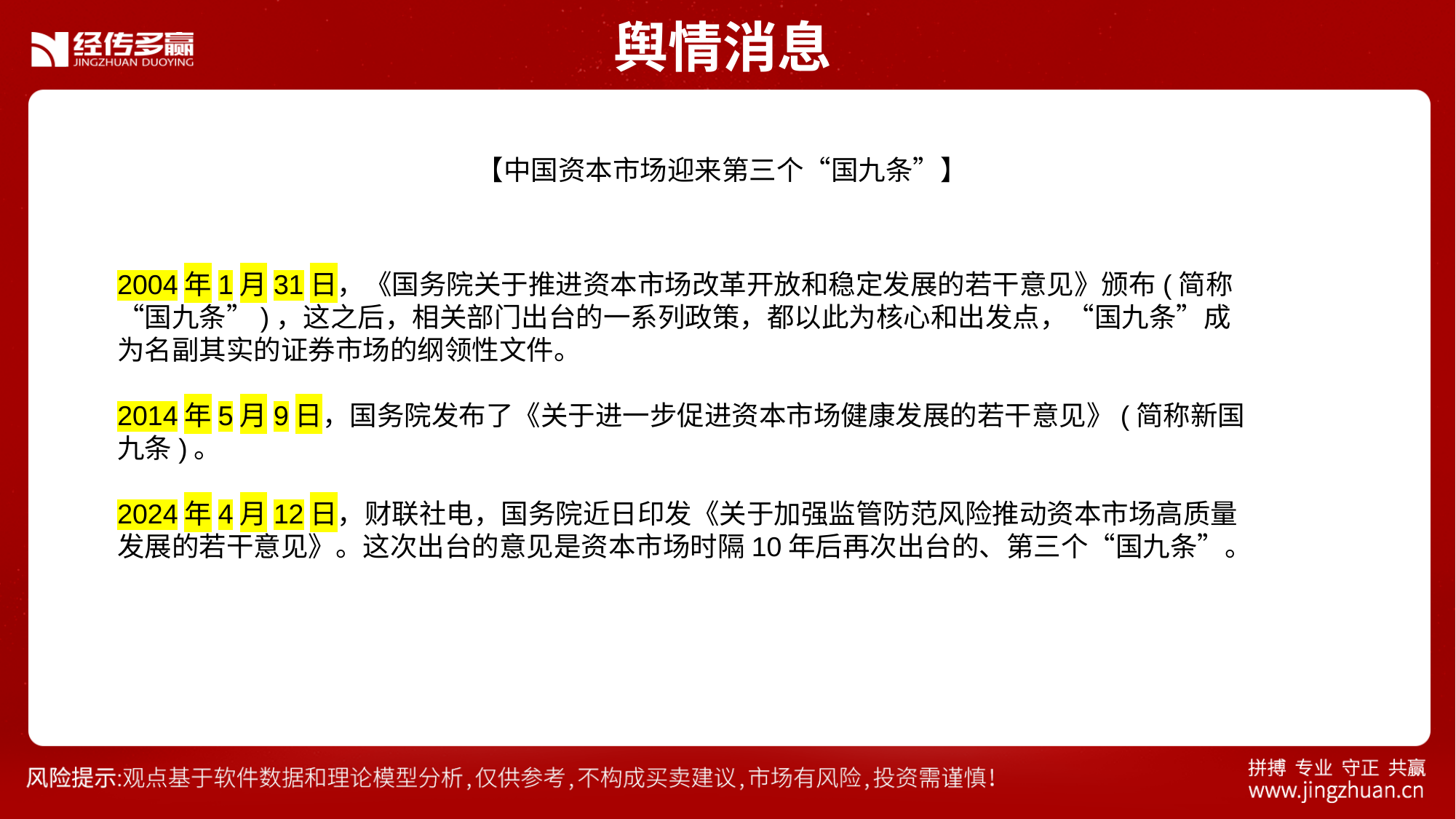

舆情消息
【中国资本市场迎来第三个“国九条”】

2004年1月31日，《国务院关于推进资本市场改革开放和稳定发展的若干意见》颁布(简称“国九条”)，这之后，相关部门出台的一系列政策，都以此为核心和出发点，“国九条”成为名副其实的证券市场的纲领性文件。

2014年5月9日，国务院发布了《关于进一步促进资本市场健康发展的若干意见》(简称新国九条)。

2024年4月12日，财联社电，国务院近日印发《关于加强监管防范风险推动资本市场高质量发展的若干意见》。这次出台的意见是资本市场时隔10年后再次出台的、第三个“国九条”。